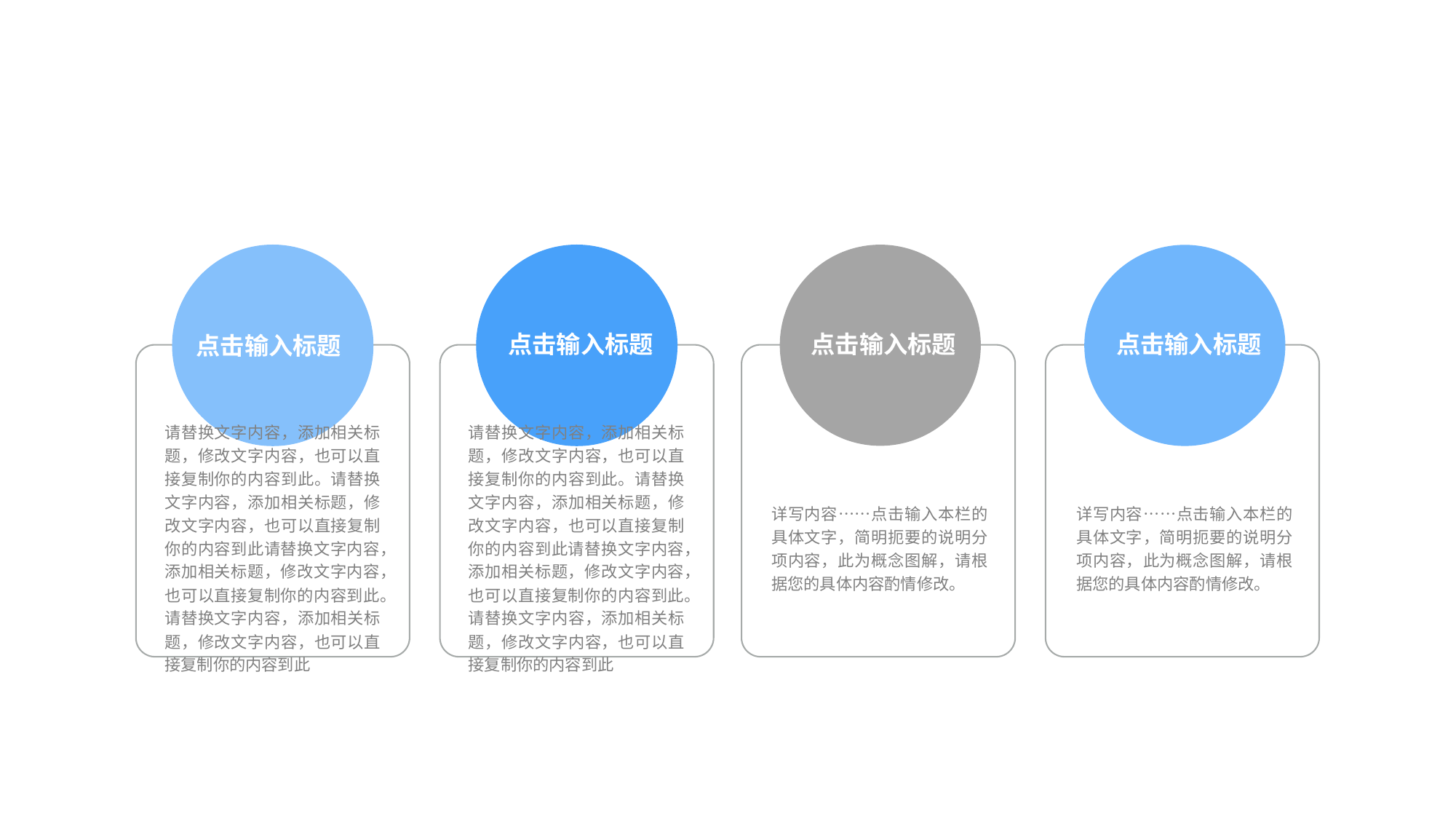

点击输入标题
点击输入标题
点击输入标题
点击输入标题

请替换文字内容，添加相关标题，修改文字内容，也可以直接复制你的内容到此。请替换文字内容，添加相关标题，修改文字内容，也可以直接复制你的内容到此请替换文字内容，添加相关标题，修改文字内容，也可以直接复制你的内容到此。请替换文字内容，添加相关标题，修改文字内容，也可以直接复制你的内容到此
请替换文字内容，添加相关标题，修改文字内容，也可以直接复制你的内容到此。请替换文字内容，添加相关标题，修改文字内容，也可以直接复制你的内容到此请替换文字内容，添加相关标题，修改文字内容，也可以直接复制你的内容到此。请替换文字内容，添加相关标题，修改文字内容，也可以直接复制你的内容到此
详写内容……点击输入本栏的具体文字，简明扼要的说明分项内容，此为概念图解，请根据您的具体内容酌情修改。
详写内容……点击输入本栏的具体文字，简明扼要的说明分项内容，此为概念图解，请根据您的具体内容酌情修改。